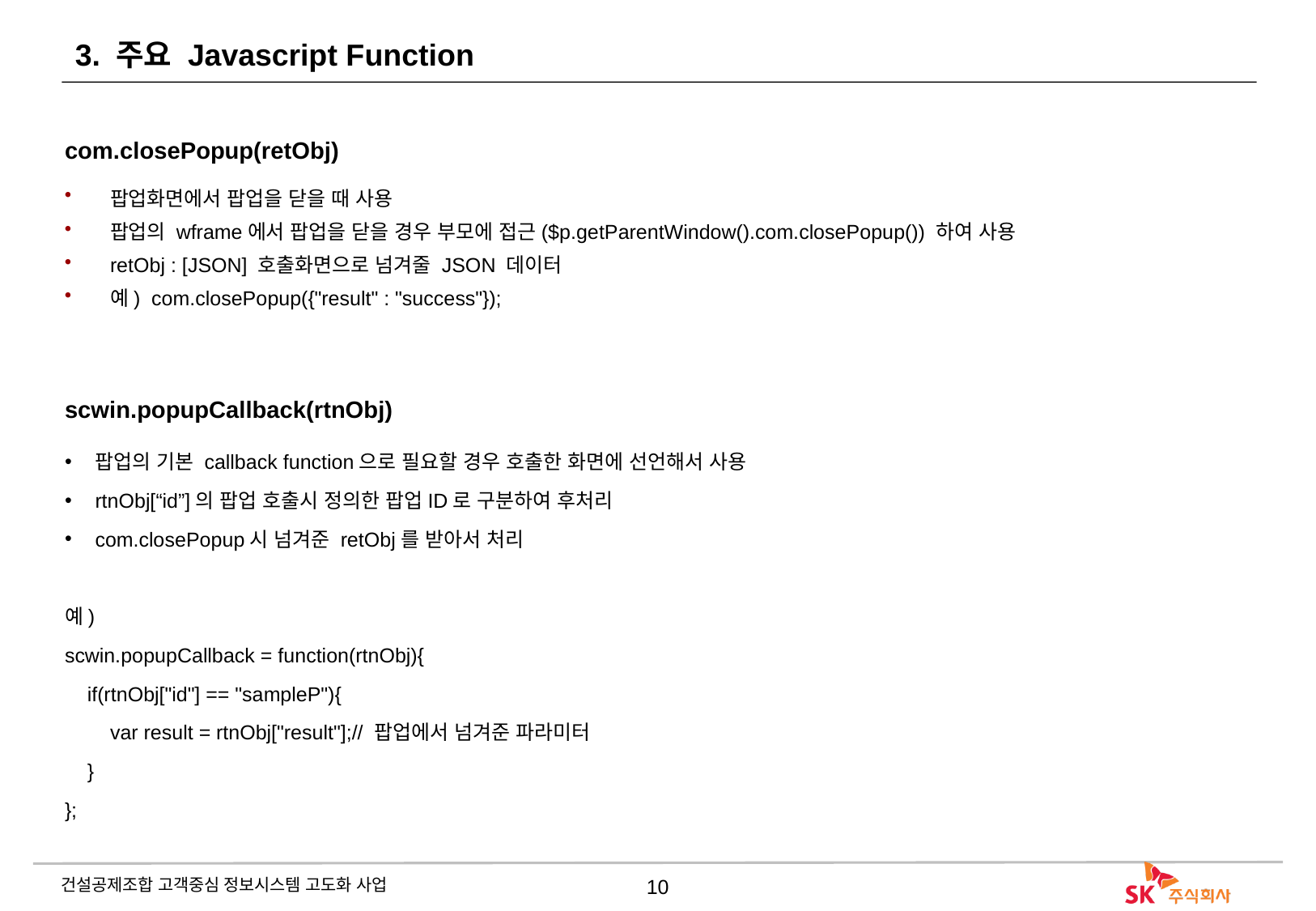

# 3. 주요 Javascript Function
com.closePopup(retObj)
팝업화면에서 팝업을 닫을 때 사용
팝업의 wframe에서 팝업을 닫을 경우 부모에 접근($p.getParentWindow().com.closePopup()) 하여 사용
retObj : [JSON] 호출화면으로 넘겨줄 JSON 데이터
예)  com.closePopup({"result" : "success"});
scwin.popupCallback(rtnObj)
팝업의 기본 callback function으로 필요할 경우 호출한 화면에 선언해서 사용
rtnObj[“id”]의 팝업 호출시 정의한 팝업ID로 구분하여 후처리
com.closePopup시 넘겨준 retObj를 받아서 처리

예)
scwin.popupCallback = function(rtnObj){
    if(rtnObj["id"] == "sampleP"){
        var result = rtnObj["result"];// 팝업에서 넘겨준 파라미터
    }
};